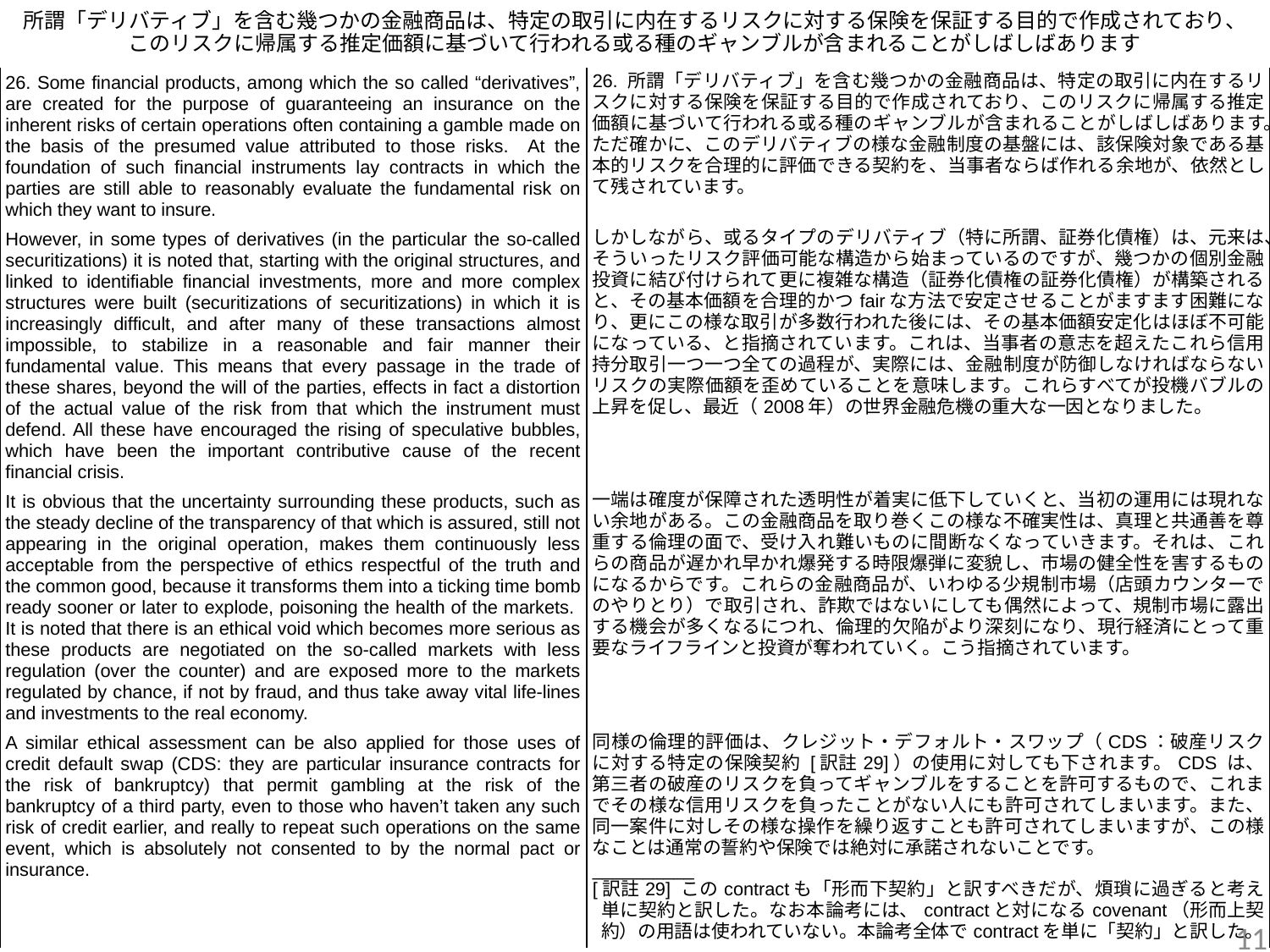

# 所謂「デリバティブ」を含む幾つかの金融商品は、特定の取引に内在するリスクに対する保険を保証する目的で作成されており、このリスクに帰属する推定価額に基づいて行われる或る種のギャンブルが含まれることがしばしばあります
| 26. Some financial products, among which the so called “derivatives”, are created for the purpose of guaranteeing an insurance on the inherent risks of certain operations often containing a gamble made on the basis of the presumed value attributed to those risks. At the foundation of such financial instruments lay contracts in which the parties are still able to reasonably evaluate the fundamental risk on which they want to insure. | 26. 所謂「デリバティブ」を含む幾つかの金融商品は、特定の取引に内在するリスクに対する保険を保証する目的で作成されており、このリスクに帰属する推定価額に基づいて行われる或る種のギャンブルが含まれることがしばしばあります。ただ確かに、このデリバティブの様な金融制度の基盤には、該保険対象である基本的リスクを合理的に評価できる契約を、当事者ならば作れる余地が、依然として残されています。 |
| --- | --- |
| However, in some types of derivatives (in the particular the so-called securitizations) it is noted that, starting with the original structures, and linked to identifiable financial investments, more and more complex structures were built (securitizations of securitizations) in which it is increasingly difficult, and after many of these transactions almost impossible, to stabilize in a reasonable and fair manner their fundamental value. This means that every passage in the trade of these shares, beyond the will of the parties, effects in fact a distortion of the actual value of the risk from that which the instrument must defend. All these have encouraged the rising of speculative bubbles, which have been the important contributive cause of the recent financial crisis. | しかしながら、或るタイプのデリバティブ（特に所謂、証券化債権）は、元来は、そういったリスク評価可能な構造から始まっているのですが、幾つかの個別金融投資に結び付けられて更に複雑な構造（証券化債権の証券化債権）が構築されると、その基本価額を合理的かつfairな方法で安定させることがますます困難になり、更にこの様な取引が多数行われた後には、その基本価額安定化はほぼ不可能になっている、と指摘されています。これは、当事者の意志を超えたこれら信用持分取引一つ一つ全ての過程が、実際には、金融制度が防御しなければならないリスクの実際価額を歪めていることを意味します。これらすべてが投機バブルの上昇を促し、最近（2008年）の世界金融危機の重大な一因となりました。 |
| It is obvious that the uncertainty surrounding these products, such as the steady decline of the transparency of that which is assured, still not appearing in the original operation, makes them continuously less acceptable from the perspective of ethics respectful of the truth and the common good, because it transforms them into a ticking time bomb ready sooner or later to explode, poisoning the health of the markets. It is noted that there is an ethical void which becomes more serious as these products are negotiated on the so-called markets with less regulation (over the counter) and are exposed more to the markets regulated by chance, if not by fraud, and thus take away vital life-lines and investments to the real economy. | 一端は確度が保障された透明性が着実に低下していくと、当初の運用には現れない余地がある。この金融商品を取り巻くこの様な不確実性は、真理と共通善を尊重する倫理の面で、受け入れ難いものに間断なくなっていきます。それは、これらの商品が遅かれ早かれ爆発する時限爆弾に変貌し、市場の健全性を害するものになるからです。これらの金融商品が、いわゆる少規制市場（店頭カウンターでのやりとり）で取引され、詐欺ではないにしても偶然によって、規制市場に露出する機会が多くなるにつれ、倫理的欠陥がより深刻になり、現行経済にとって重要なライフラインと投資が奪われていく。こう指摘されています。 |
| A similar ethical assessment can be also applied for those uses of credit default swap (CDS: they are particular insurance contracts for the risk of bankruptcy) that permit gambling at the risk of the bankruptcy of a third party, even to those who haven’t taken any such risk of credit earlier, and really to repeat such operations on the same event, which is absolutely not consented to by the normal pact or insurance. | 同様の倫理的評価は、クレジット・デフォルト・スワップ（CDS：破産リスクに対する特定の保険契約 [訳註29]）の使用に対しても下されます。CDS は、第三者の破産のリスクを負ってギャンブルをすることを許可するもので、これまでその様な信用リスクを負ったことがない人にも許可されてしまいます。また、同一案件に対しその様な操作を繰り返すことも許可されてしまいますが、この様なことは通常の誓約や保険では絶対に承諾されないことです。 \_\_\_\_\_\_\_\_\_\_ [訳註29] このcontractも「形而下契約」と訳すべきだが、煩瑣に過ぎると考え単に契約と訳した。なお本論考には、contractと対になるcovenant（形而上契約）の用語は使われていない。本論考全体でcontractを単に「契約」と訳した。 |
11